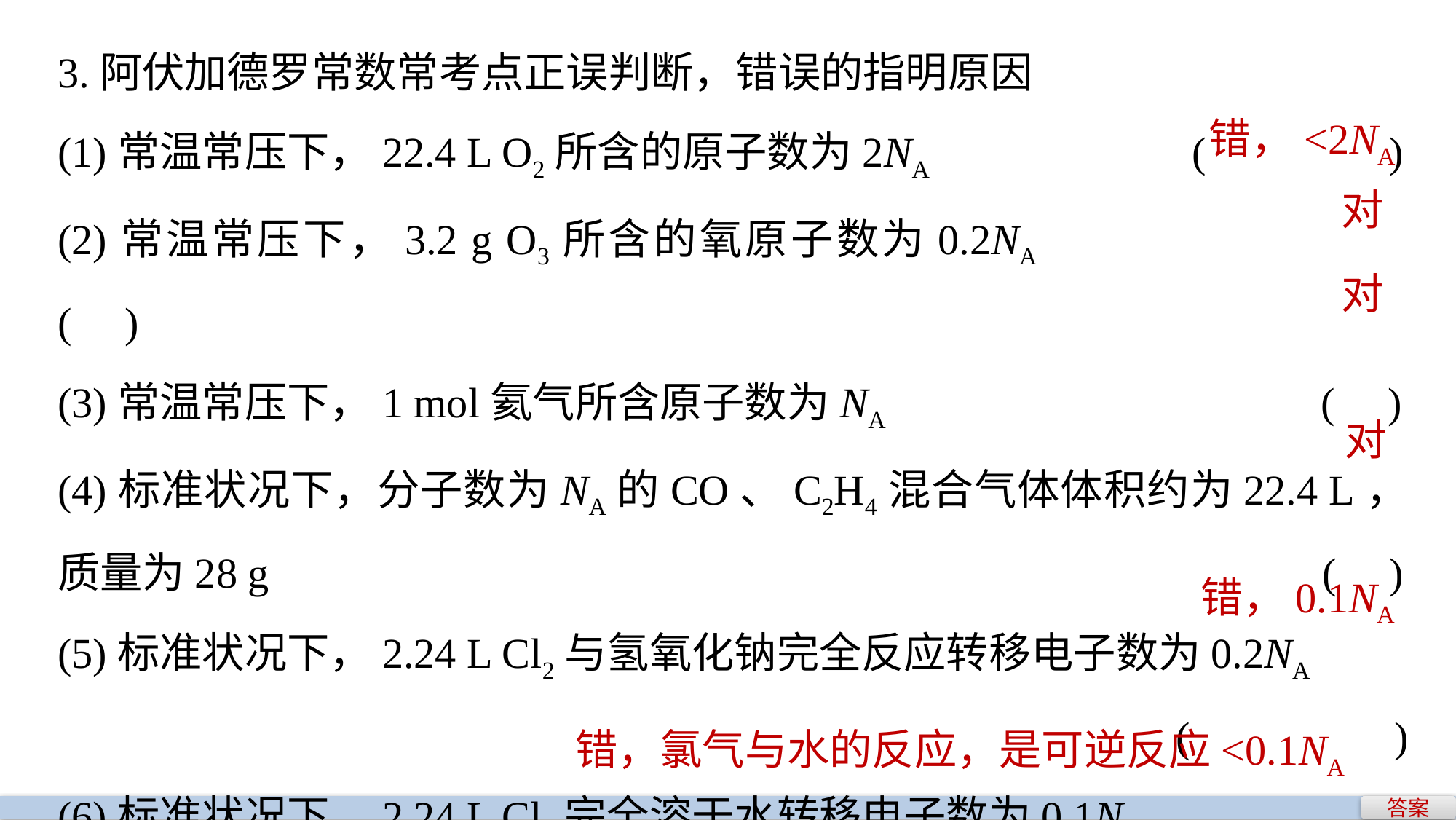

3.阿伏加德罗常数常考点正误判断，错误的指明原因
(1)常温常压下，22.4 L O2所含的原子数为2NA	 		    (		  )
(2)常温常压下，3.2 g O3所含的氧原子数为0.2NA		   	       (     )
(3)常温常压下，1 mol氦气所含原子数为NA				          (     )
(4)标准状况下，分子数为NA的CO、C2H4混合气体体积约为22.4 L，质量为28 g										      (     )
(5)标准状况下，2.24 L Cl2与氢氧化钠完全反应转移电子数为0.2NA
(		)
(6)标准状况下，2.24 L Cl2完全溶于水转移电子数为0.1NA
(								)
错，<2NA
对
对
对
错，0.1NA
错，氯气与水的反应，是可逆反应<0.1NA
答案